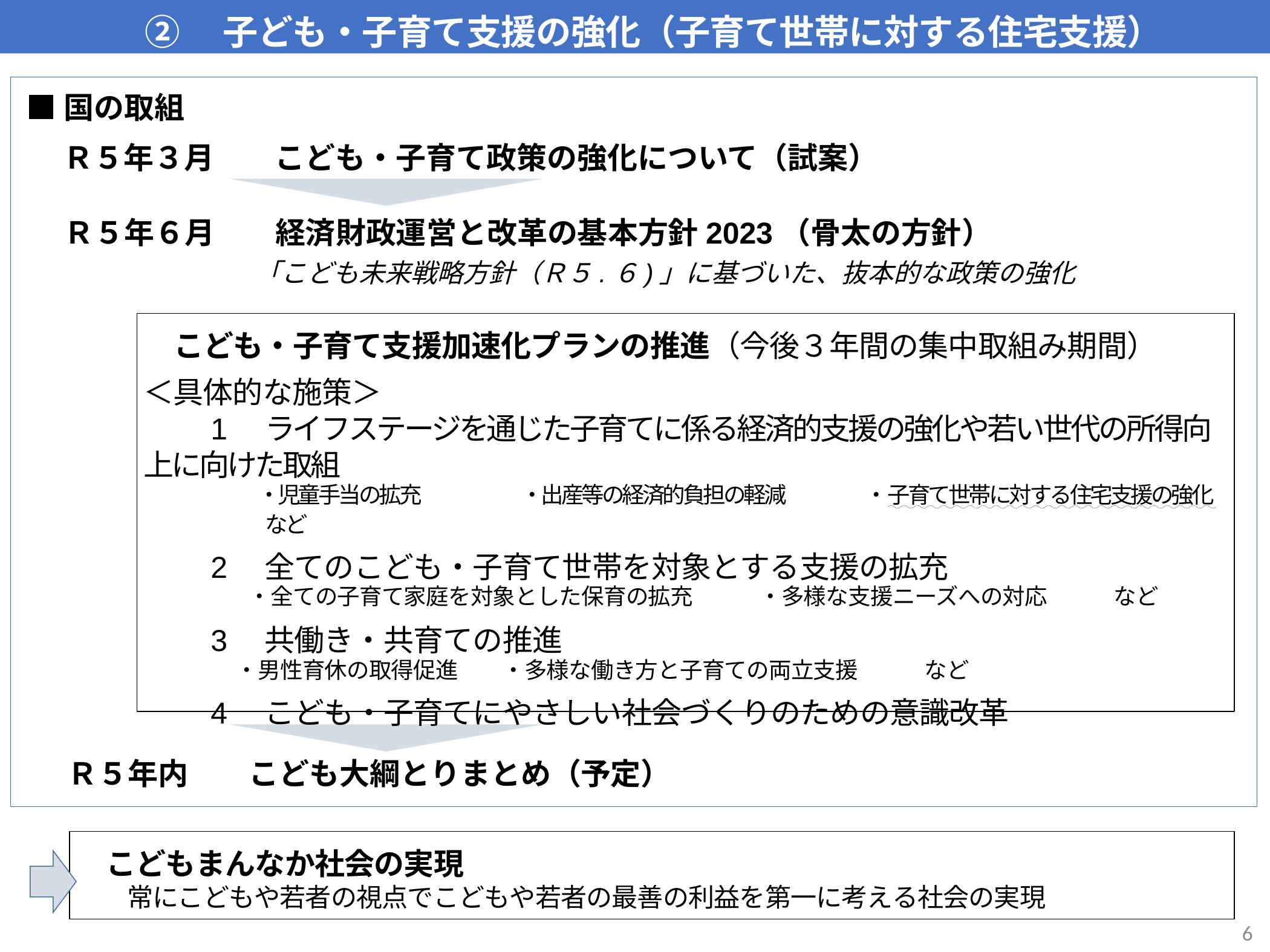

②　子ども・子育て支援の強化（子育て世帯に対する住宅支援）

■国の取組
Ｒ５年３月　　こども・子育て政策の強化について（試案）

Ｒ５年６月　　経済財政運営と改革の基本方針2023（骨太の方針）
「こども未来戦略方針（Ｒ５.６)」に基づいた、抜本的な政策の強化
　こども・子育て支援加速化プランの推進（今後３年間の集中取組み期間）

＜具体的な施策＞
　　1　ライフステージを通じた子育てに係る経済的支援の強化や若い世代の所得向上に向けた取組
　　　　   ・児童手当の拡充　　　　　・出産等の経済的負担の軽減　　　　・子育て世帯に対する住宅支援の強化　　　　　　など

　　2　全てのこども・子育て世帯を対象とする支援の拡充
　　　  ・全ての子育て家庭を対象とした保育の拡充　　　・多様な支援ニーズへの対応　　　など

　　3　共働き・共育ての推進
　　　   ・男性育休の取得促進　　・多様な働き方と子育ての両立支援　　　など

　　4　こども・子育てにやさしい社会づくりのための意識改革

Ｒ５年内　　こども大綱とりまとめ（予定）
　こどもまんなか社会の実現
　　常にこどもや若者の視点でこどもや若者の最善の利益を第一に考える社会の実現

6